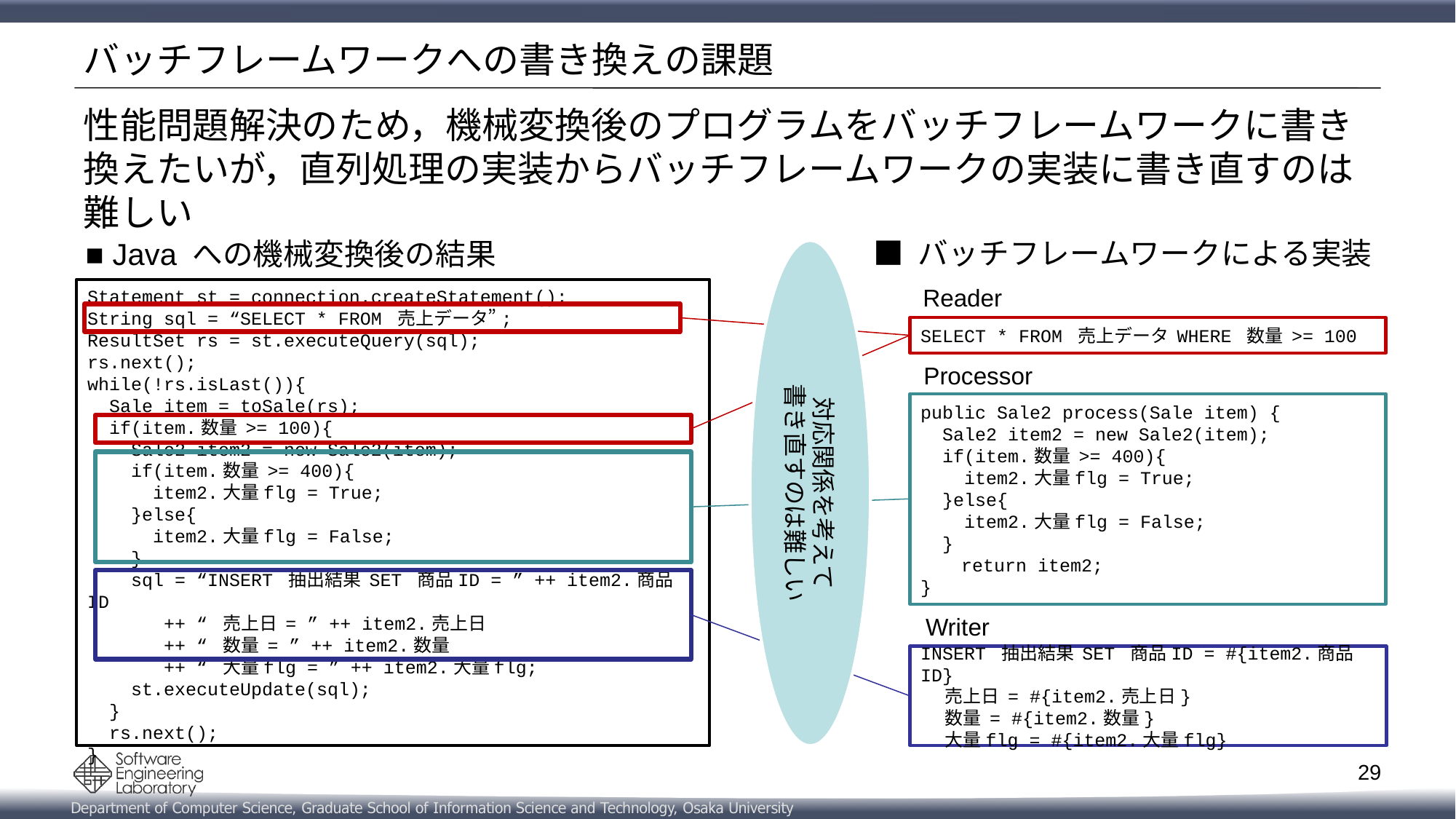

# バッチフレームワークへの書き換えの課題
性能問題解決のため，機械変換後のプログラムをバッチフレームワークに書き換えたいが，直列処理の実装からバッチフレームワークの実装に書き直すのは難しい
■ バッチフレームワークによる実装
■ Java への機械変換後の結果
対応関係を考えて
書き直すのは難しい
Reader
Statement st = connection.createStatement();
String sql = “SELECT * FROM 売上データ”;
ResultSet rs = st.executeQuery(sql);
rs.next();
while(!rs.isLast()){
  Sale item = toSale(rs);
  if(item.数量 >= 100){
    Sale2 item2 = new Sale2(item);
    if(item.数量 >= 400){
      item2.大量flg = True;
    }else{
      item2.大量flg = False;
    }
    sql = “INSERT 抽出結果 SET 商品ID = ” ++ item2.商品ID
       ++ “ 売上日 = ” ++ item2.売上日
       ++ “ 数量 = ” ++ item2.数量
       ++ “ 大量flg = ” ++ item2.大量flg;
    st.executeUpdate(sql);
  }
  rs.next();
}

SELECT * FROM 売上データ WHERE 数量 >= 100
Processor
public Sale2 process(Sale item) {
  Sale2 item2 = new Sale2(item);
  if(item.数量 >= 400){
    item2.大量flg = True;
  }else{
    item2.大量flg = False;
  }
　　return item2;
}

Writer
INSERT 抽出結果 SET 商品ID = #{item2.商品ID}
     売上日 = #{item2.売上日}
     数量 = #{item2.数量}
     大量flg = #{item2.大量flg}
29